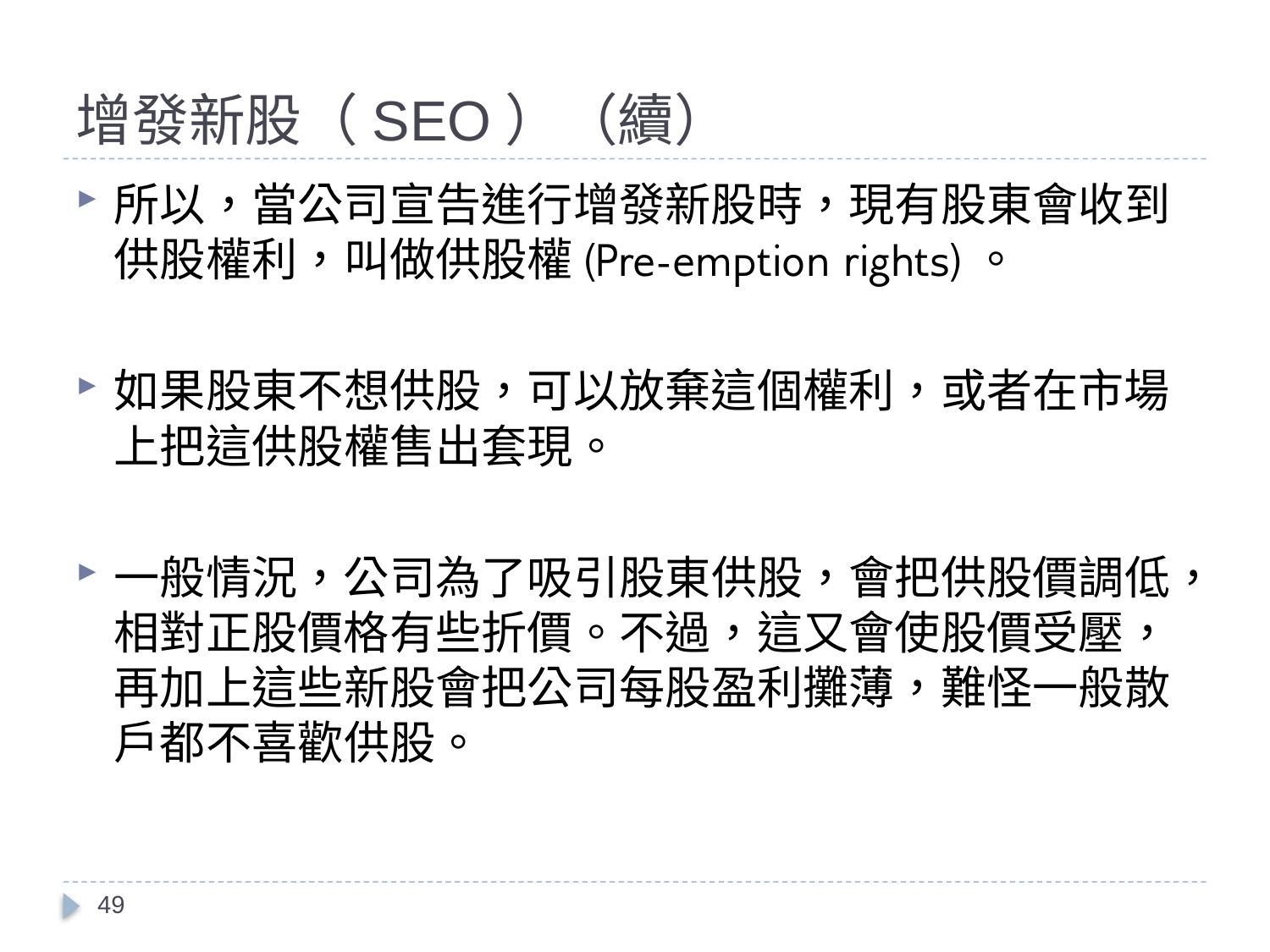

# 增發新股（SEO）（續）
所以，當公司宣告進行增發新股時，現有股東會收到供股權利，叫做供股權(Pre-emption rights)。

如果股東不想供股，可以放棄這個權利，或者在市場上把這供股權售出套現。

一般情況，公司為了吸引股東供股，會把供股價調低，相對正股價格有些折價。不過，這又會使股價受壓，再加上這些新股會把公司每股盈利攤薄，難怪一般散戶都不喜歡供股。
49